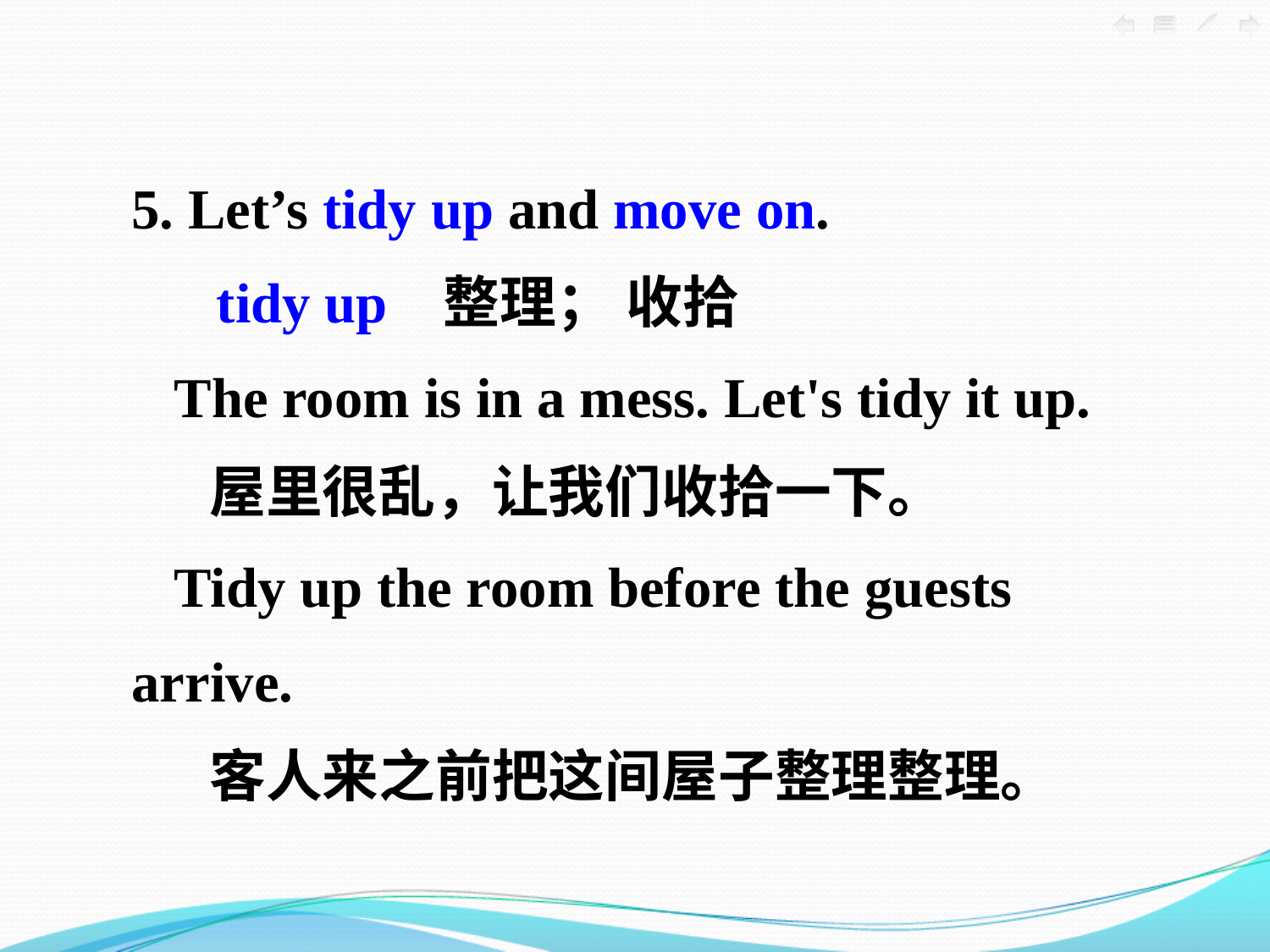

5. Let’s tidy up and move on.
      tidy up   整理； 收拾
   The room is in a mess. Let's tidy it up.
     屋里很乱，让我们收拾一下。
   Tidy up the room before the guests arrive.
     客人来之前把这间屋子整理整理。